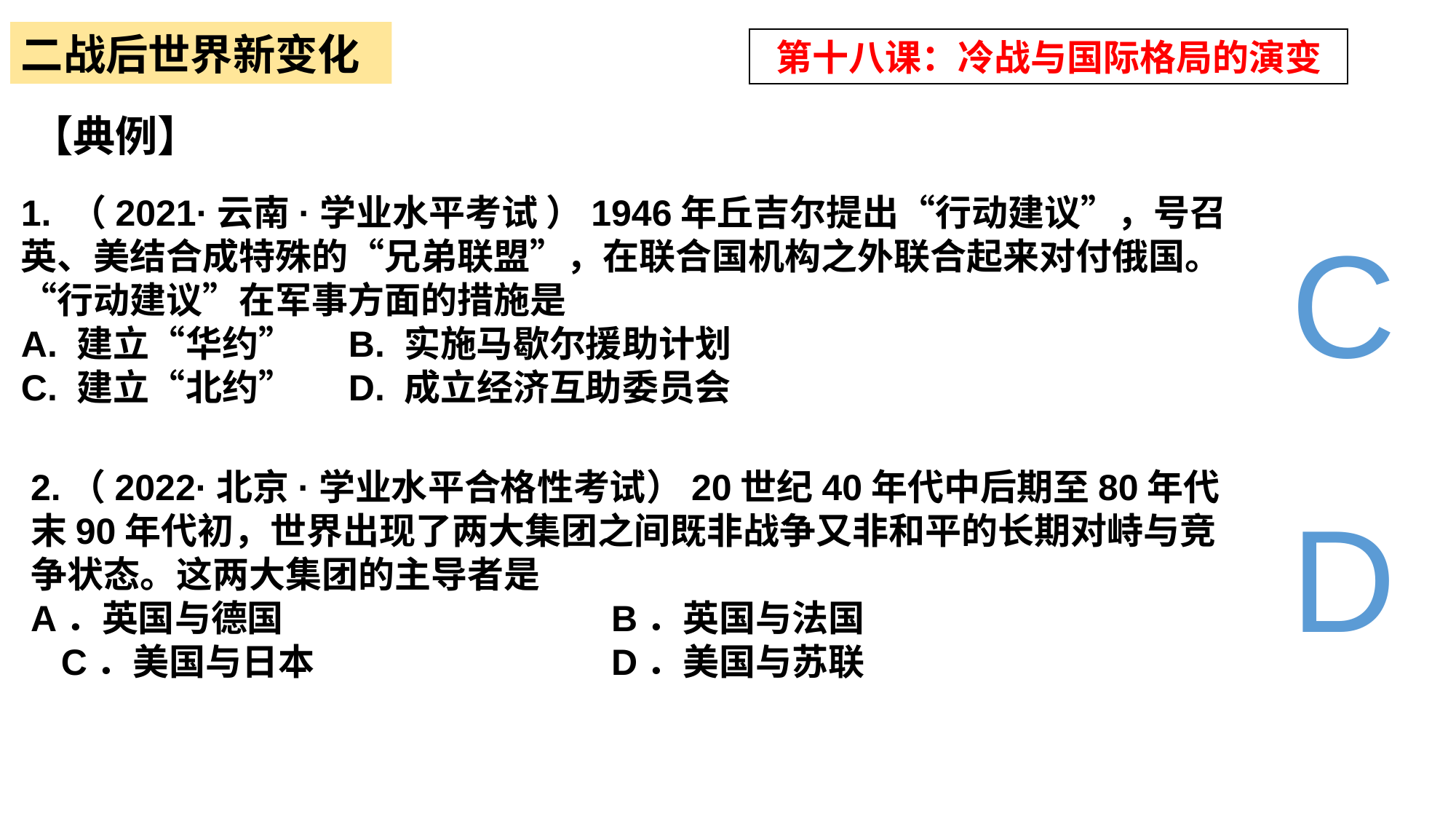

二战后世界新变化
第十八课：冷战与国际格局的演变
【典例】
1. （2021·云南·学业水平考试 ）1946年丘吉尔提出“行动建议”，号召英、美结合成特殊的“兄弟联盟”，在联合国机构之外联合起来对付俄国。“行动建议”在军事方面的措施是A. 建立“华约”	B. 实施马歇尔援助计划
C. 建立“北约”	D. 成立经济互助委员会
C
2.（2022·北京·学业水平合格性考试）20世纪40年代中后期至80年代末90年代初，世界出现了两大集团之间既非战争又非和平的长期对峙与竞争状态。这两大集团的主导者是A．英国与德国 	                          B．英国与法国
   C．美国与日本 	                          D．美国与苏联
D